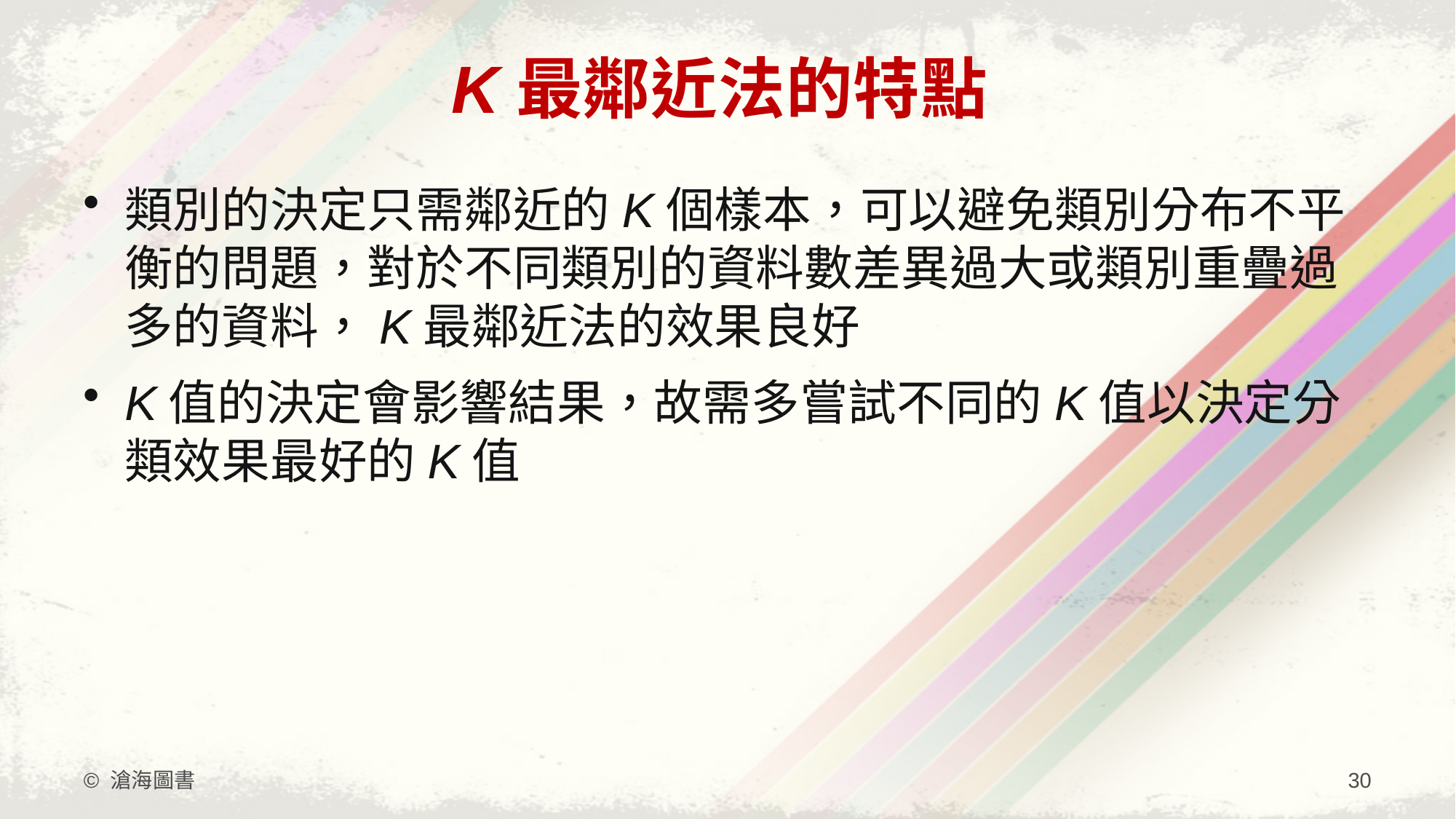

# K最鄰近法的特點
類別的決定只需鄰近的K個樣本，可以避免類別分布不平衡的問題，對於不同類別的資料數差異過大或類別重疊過多的資料，K最鄰近法的效果良好
K值的決定會影響結果，故需多嘗試不同的K值以決定分類效果最好的K值

© 滄海圖書

30